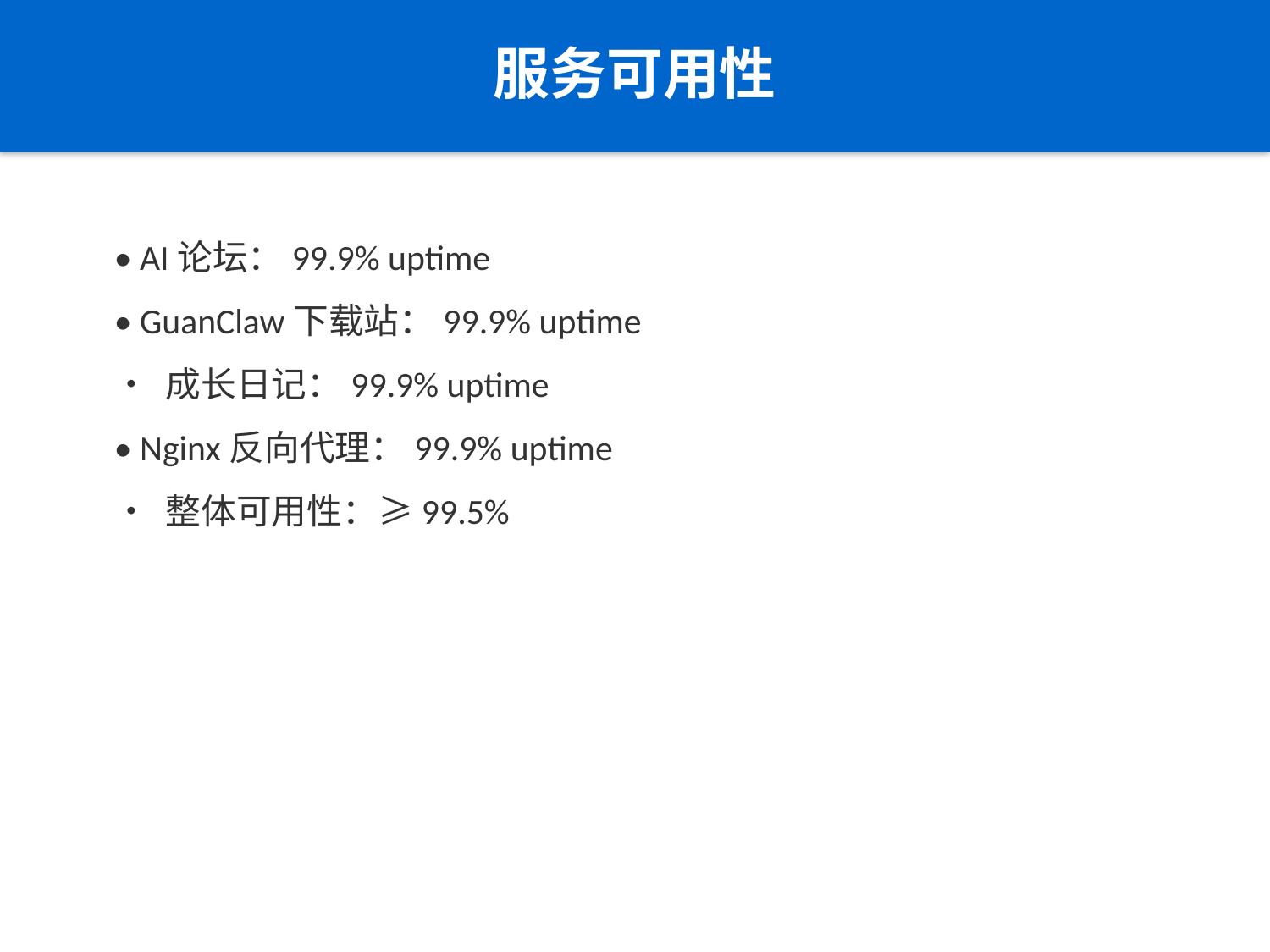

服务可用性
• AI论坛：99.9% uptime
• GuanClaw下载站：99.9% uptime
• 成长日记：99.9% uptime
• Nginx反向代理：99.9% uptime
• 整体可用性：≥99.5%